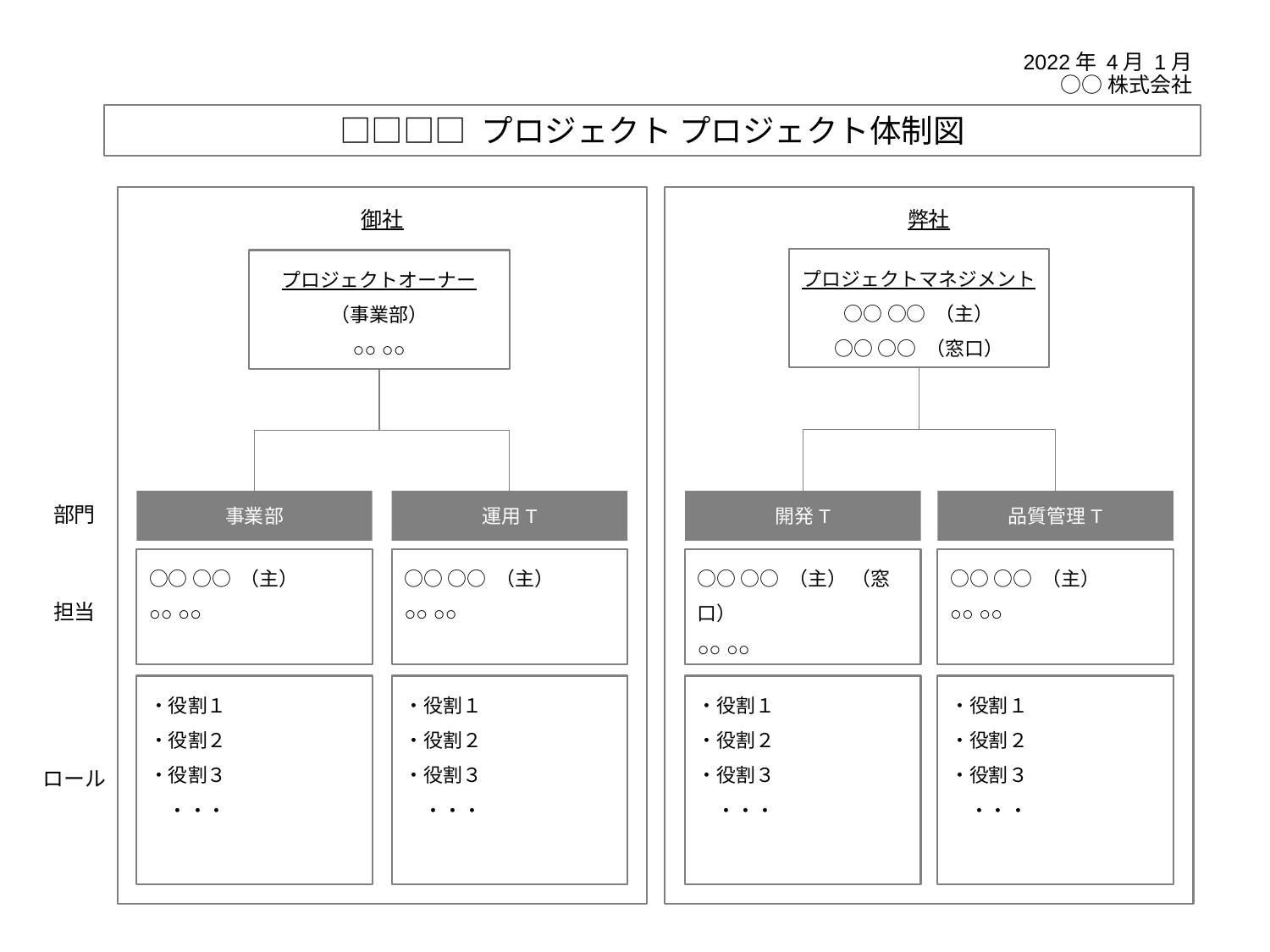

2022年 4月 1月
○○株式会社
□□□□ プロジェクト プロジェクト体制図
御社
弊社
プロジェクトマネジメント
○○ ○○ （主）
○○ ○○ （窓口）
プロジェクトオーナー
（事業部）
○○ ○○
部門
事業部
運用T
開発T
品質管理T
担当
○○ ○○ （主）
○○ ○○
○○ ○○ （主）
○○ ○○
○○ ○○ （主） （窓口）
○○ ○○
○○ ○○ （主）
○○ ○○
ロール
・役割１
・役割２
・役割３
　・・・
・役割１
・役割２
・役割３
　・・・
・役割１
・役割２
・役割３
　・・・
・役割１
・役割２
・役割３
　・・・